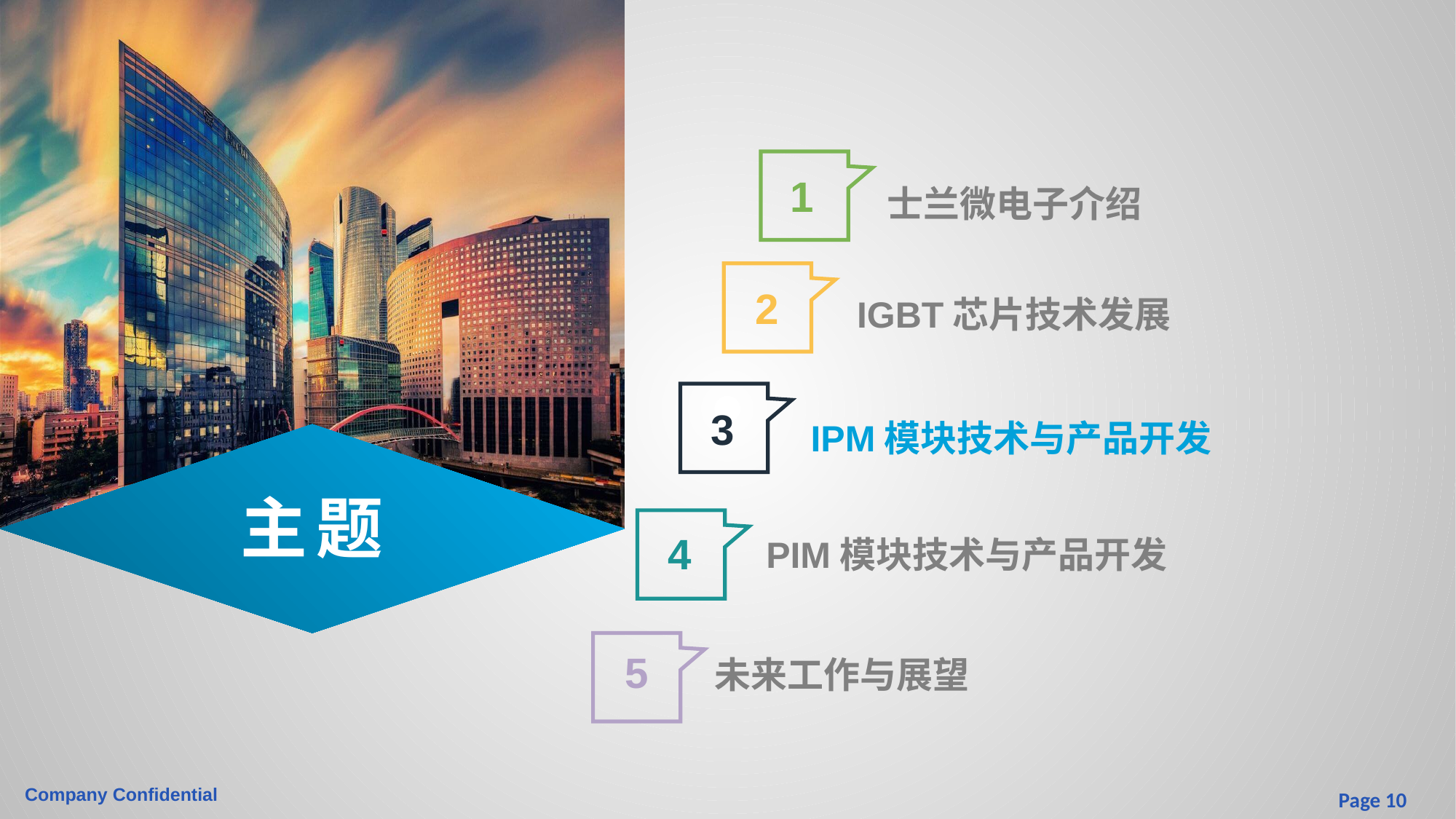

士兰微电子介绍
1

IGBT芯片技术发展
2

IPM模块技术与产品开发
3

主题

PIM模块技术与产品开发
4

未来工作与展望
5